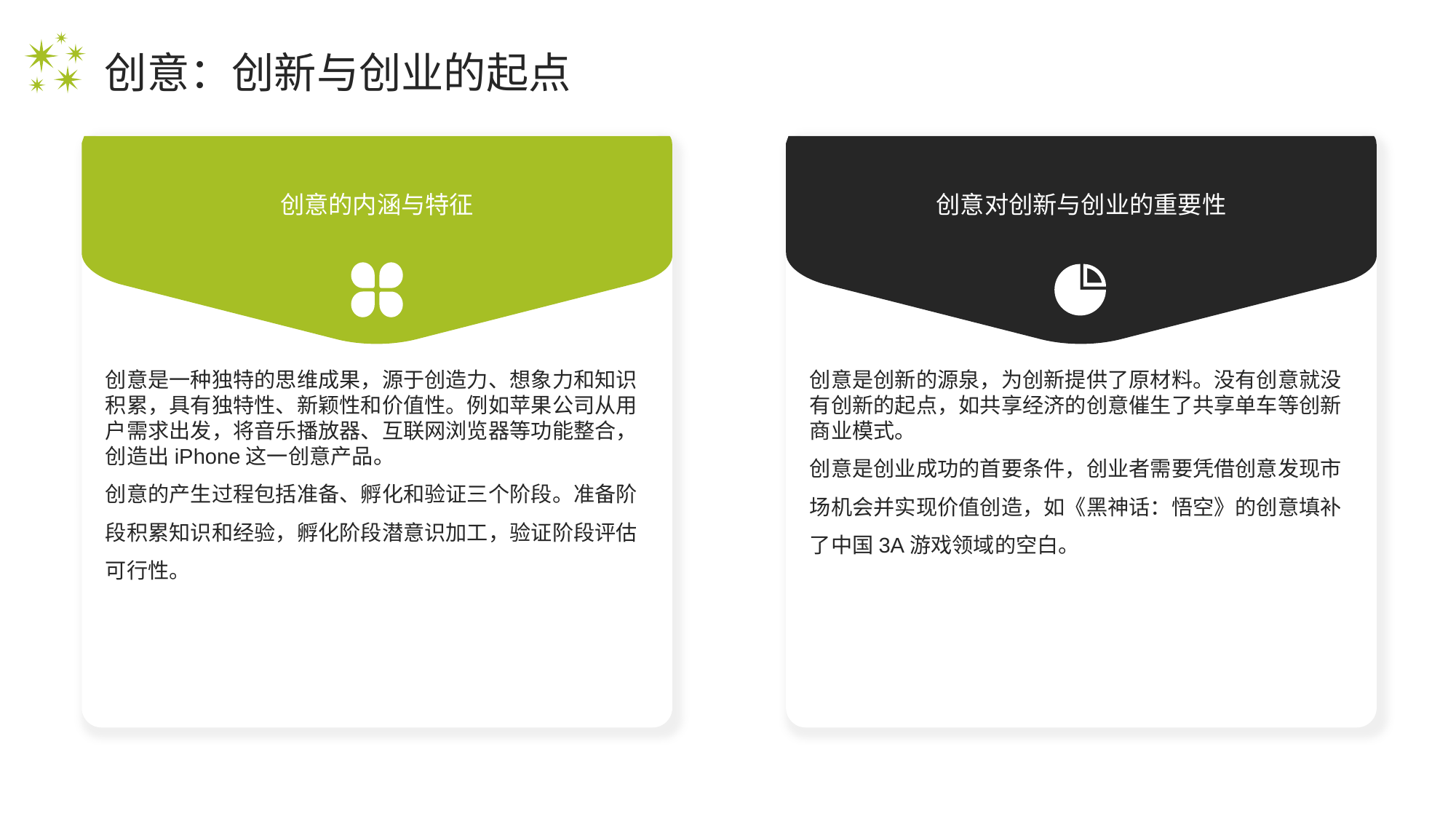

创意：创新与创业的起点

创意的内涵与特征
创意对创新与创业的重要性

创意是一种独特的思维成果，源于创造力、想象力和知识积累，具有独特性、新颖性和价值性。例如苹果公司从用户需求出发，将音乐播放器、互联网浏览器等功能整合，创造出iPhone这一创意产品。
创意的产生过程包括准备、孵化和验证三个阶段。准备阶段积累知识和经验，孵化阶段潜意识加工，验证阶段评估可行性。
创意是创新的源泉，为创新提供了原材料。没有创意就没有创新的起点，如共享经济的创意催生了共享单车等创新商业模式。
创意是创业成功的首要条件，创业者需要凭借创意发现市场机会并实现价值创造，如《黑神话：悟空》的创意填补了中国3A游戏领域的空白。